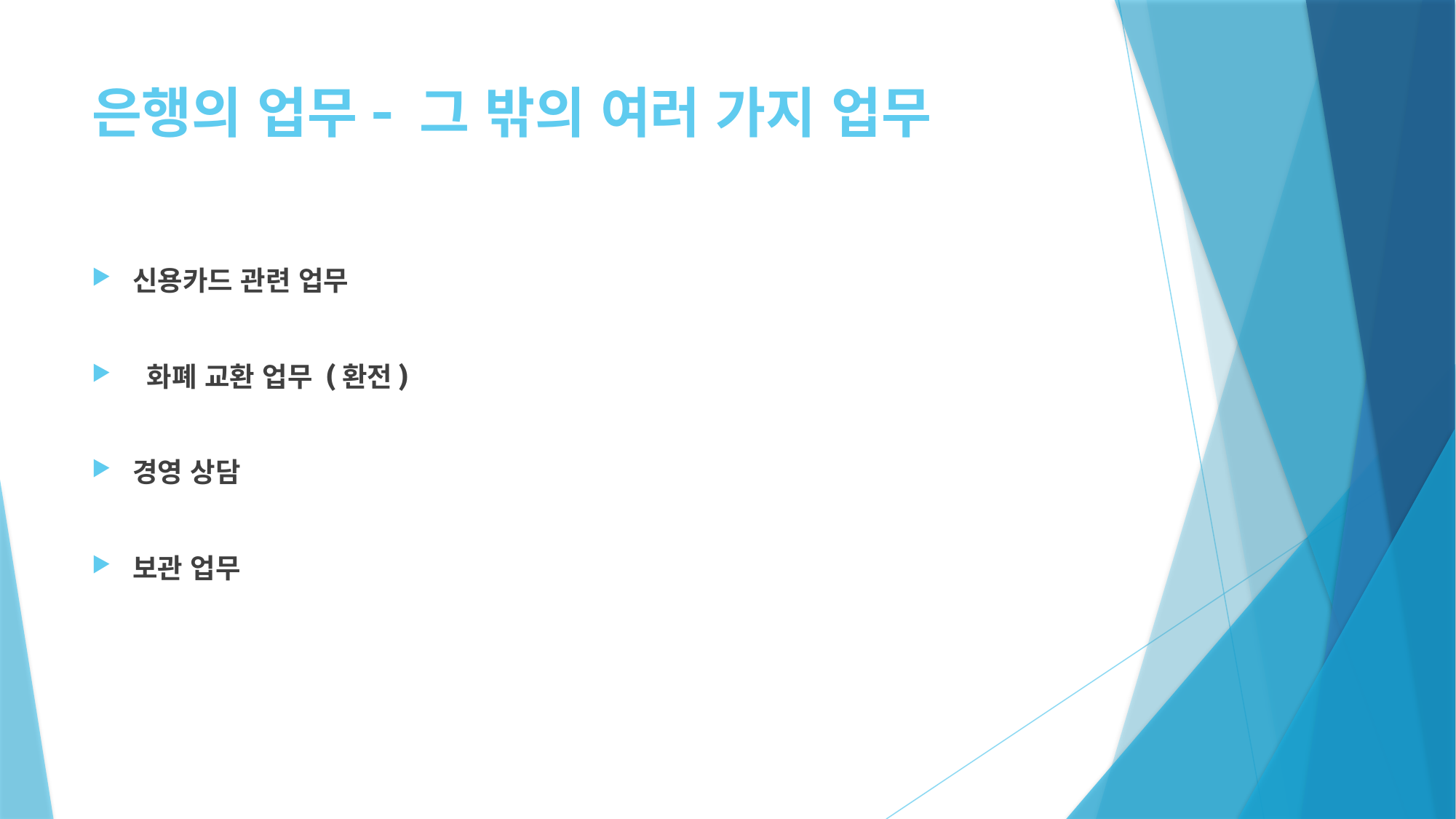

# 은행의 업무- 그 밖의 여러 가지 업무
신용카드 관련 업무

 화폐 교환 업무 (환전)

경영 상담

보관 업무